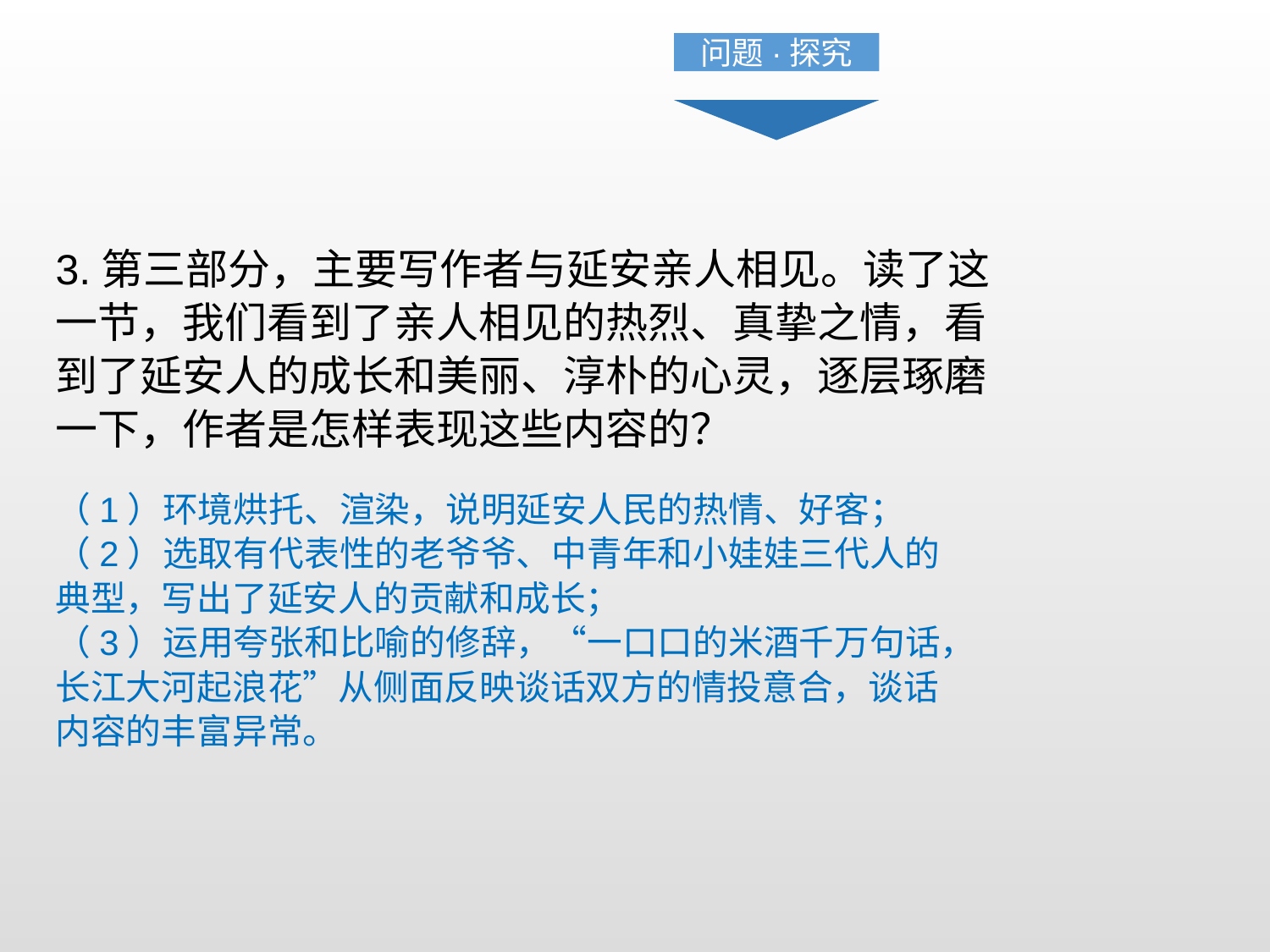

问题·探究

3.第三部分，主要写作者与延安亲人相见。读了这一节，我们看到了亲人相见的热烈、真挚之情，看到了延安人的成长和美丽、淳朴的心灵，逐层琢磨一下，作者是怎样表现这些内容的？
（1）环境烘托、渲染，说明延安人民的热情、好客；
（2）选取有代表性的老爷爷、中青年和小娃娃三代人的典型，写出了延安人的贡献和成长；
（3）运用夸张和比喻的修辞，“一口口的米酒千万句话，长江大河起浪花”从侧面反映谈话双方的情投意合，谈话内容的丰富异常。